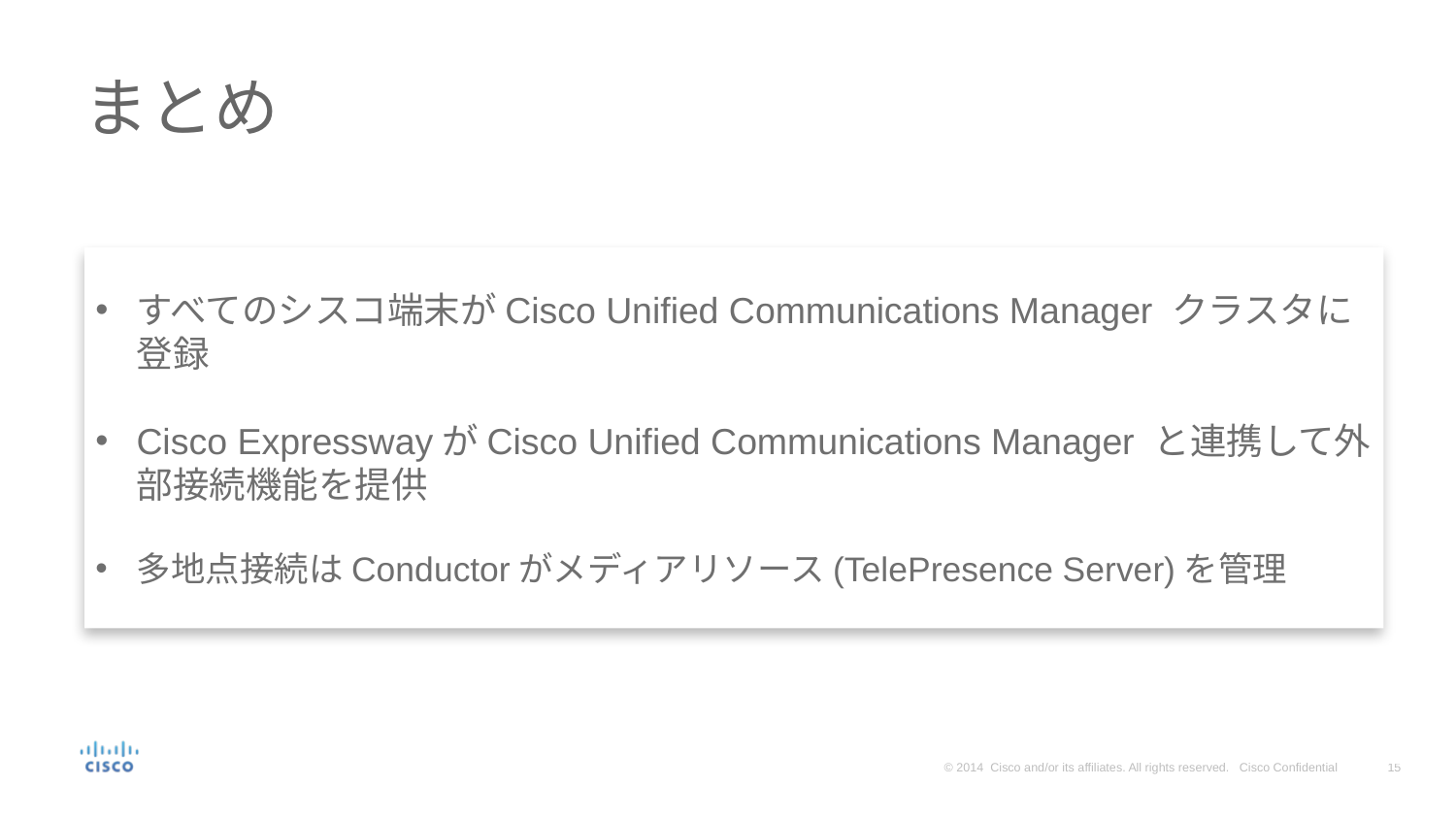

# まとめ
すべてのシスコ端末がCisco Unified Communications Manager クラスタに登録

Cisco ExpresswayがCisco Unified Communications Manager と連携して外部接続機能を提供

多地点接続はConductorがメディアリソース(TelePresence Server)を管理